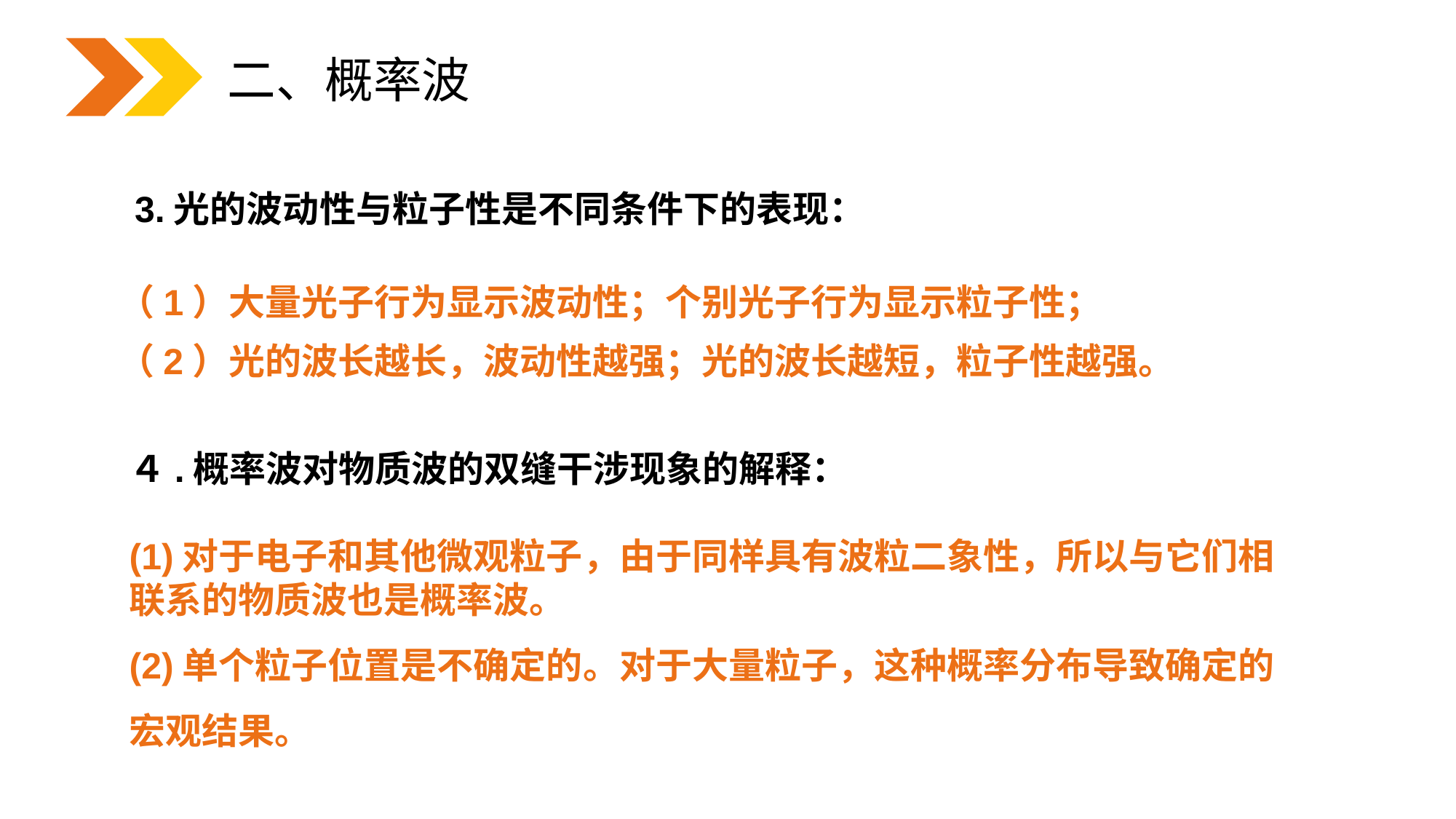

二、概率波
3.光的波动性与粒子性是不同条件下的表现：
（1）大量光子行为显示波动性；个别光子行为显示粒子性；
（2）光的波长越长，波动性越强；光的波长越短，粒子性越强。
４.概率波对物质波的双缝干涉现象的解释：

(1)对于电子和其他微观粒子，由于同样具有波粒二象性，所以与它们相联系的物质波也是概率波。
(2)单个粒子位置是不确定的。对于大量粒子，这种概率分布导致确定的宏观结果。